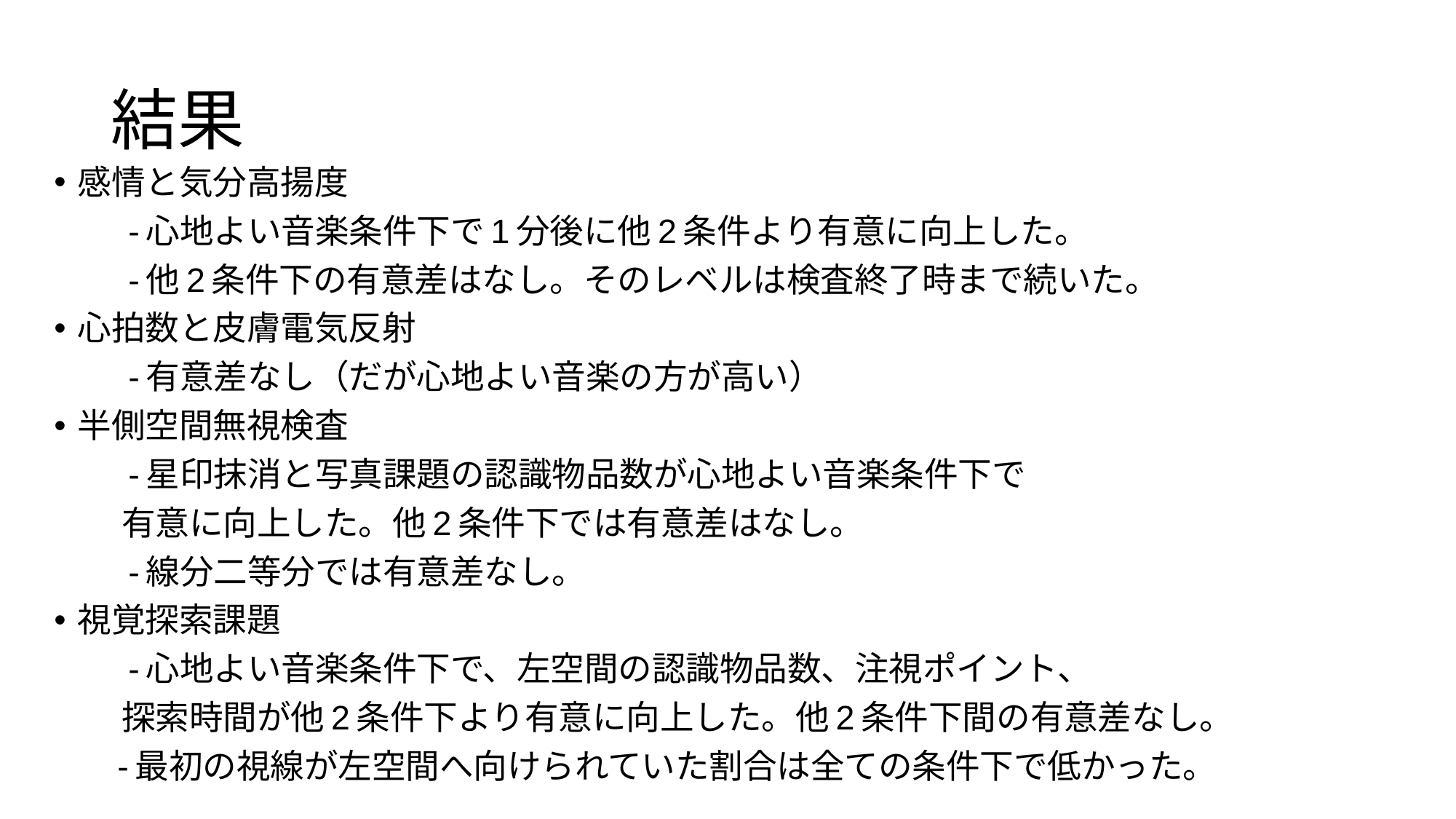

# 結果
感情と気分高揚度
　　-心地よい音楽条件下で1分後に他2条件より有意に向上した。
　　-他2条件下の有意差はなし。そのレベルは検査終了時まで続いた。
心拍数と皮膚電気反射
　　-有意差なし（だが心地よい音楽の方が高い）
半側空間無視検査
　　-星印抹消と写真課題の認識物品数が心地よい音楽条件下で
　　有意に向上した。他2条件下では有意差はなし。
　　-線分二等分では有意差なし。
視覚探索課題
　　-心地よい音楽条件下で、左空間の認識物品数、注視ポイント、
　　探索時間が他2条件下より有意に向上した。他2条件下間の有意差なし。
　   -最初の視線が左空間へ向けられていた割合は全ての条件下で低かった。